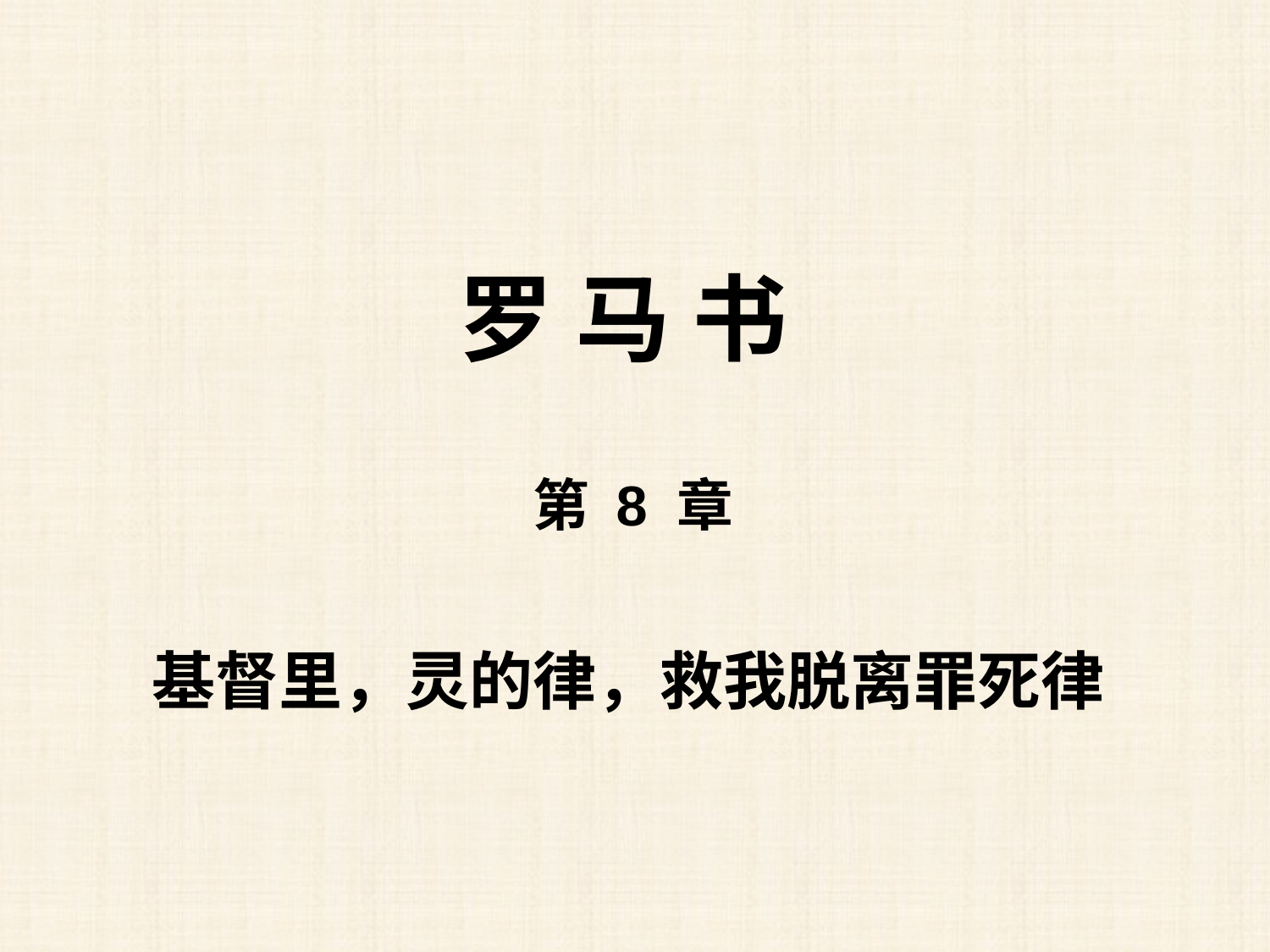

罗 马 书
第 8 章
基督里，灵的律，救我脱离罪死律